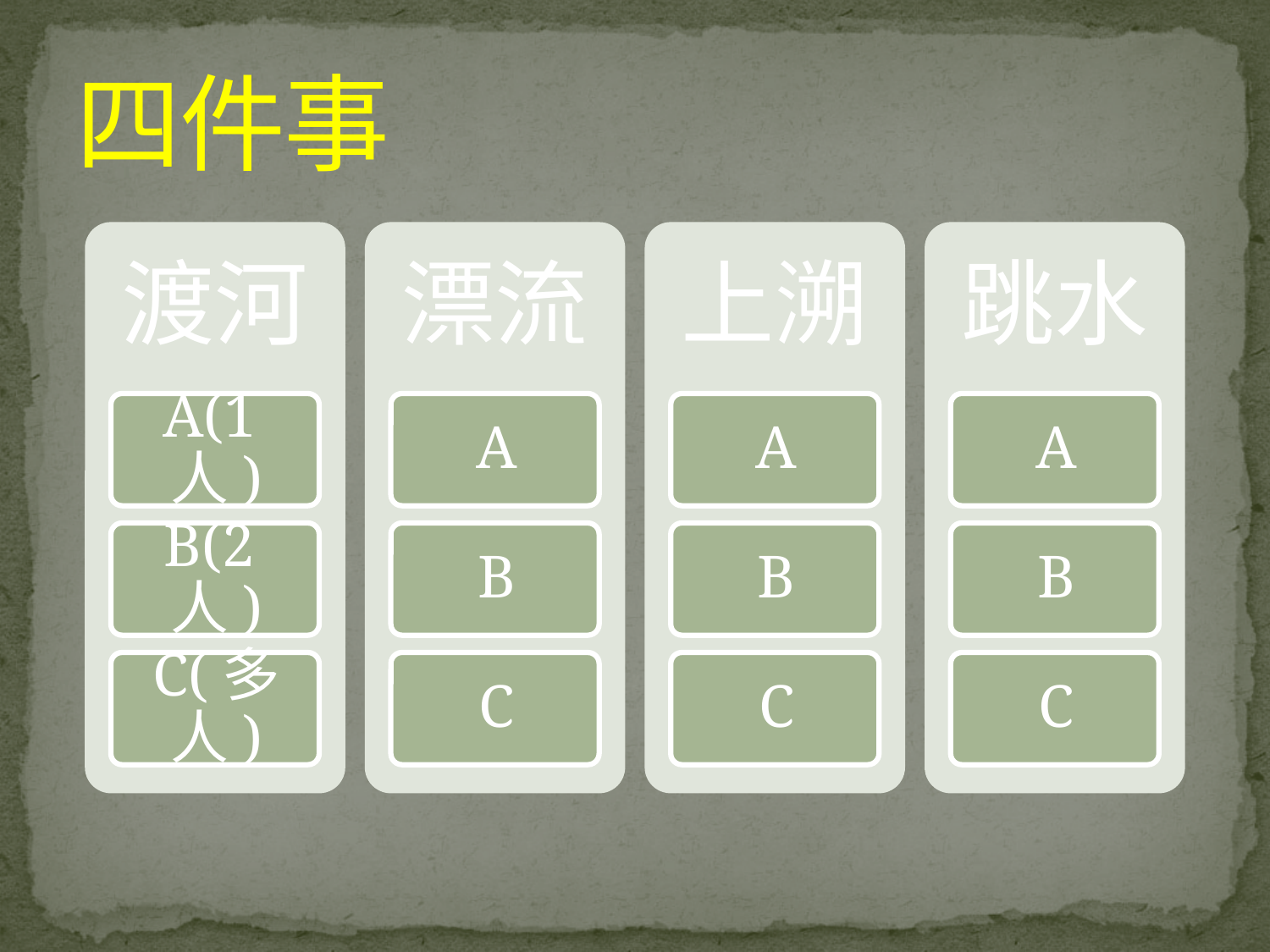

# 四件事
渡河
A(1人)
B(2人)
C(多人)
漂流
A
B
C
上溯
A
B
C
跳水
A
B
C